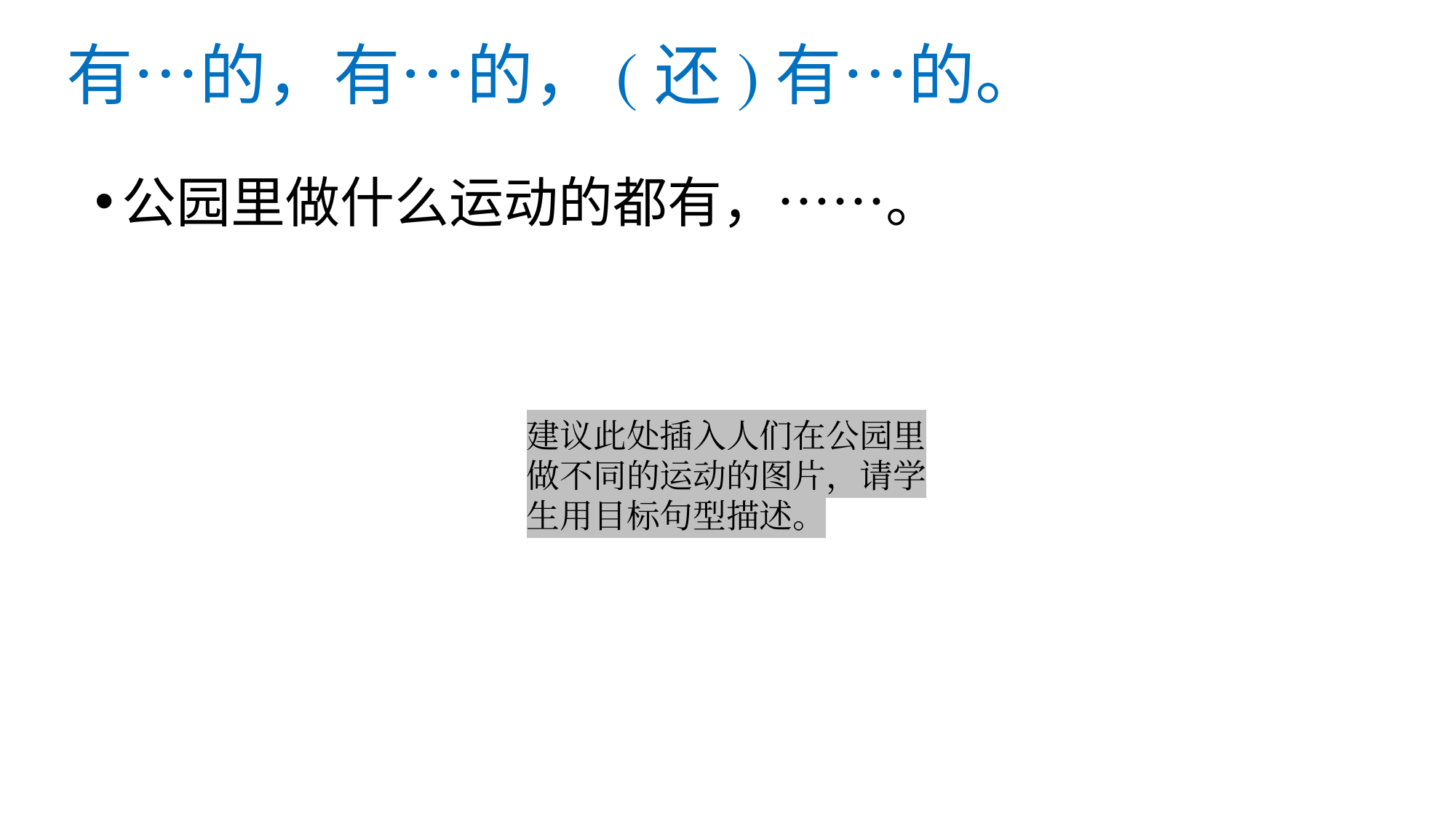

# 有…的，有…的，(还)有…的。
公园里做什么运动的都有，……。
建议此处插入人们在公园里做不同的运动的图片，请学生用目标句型描述。